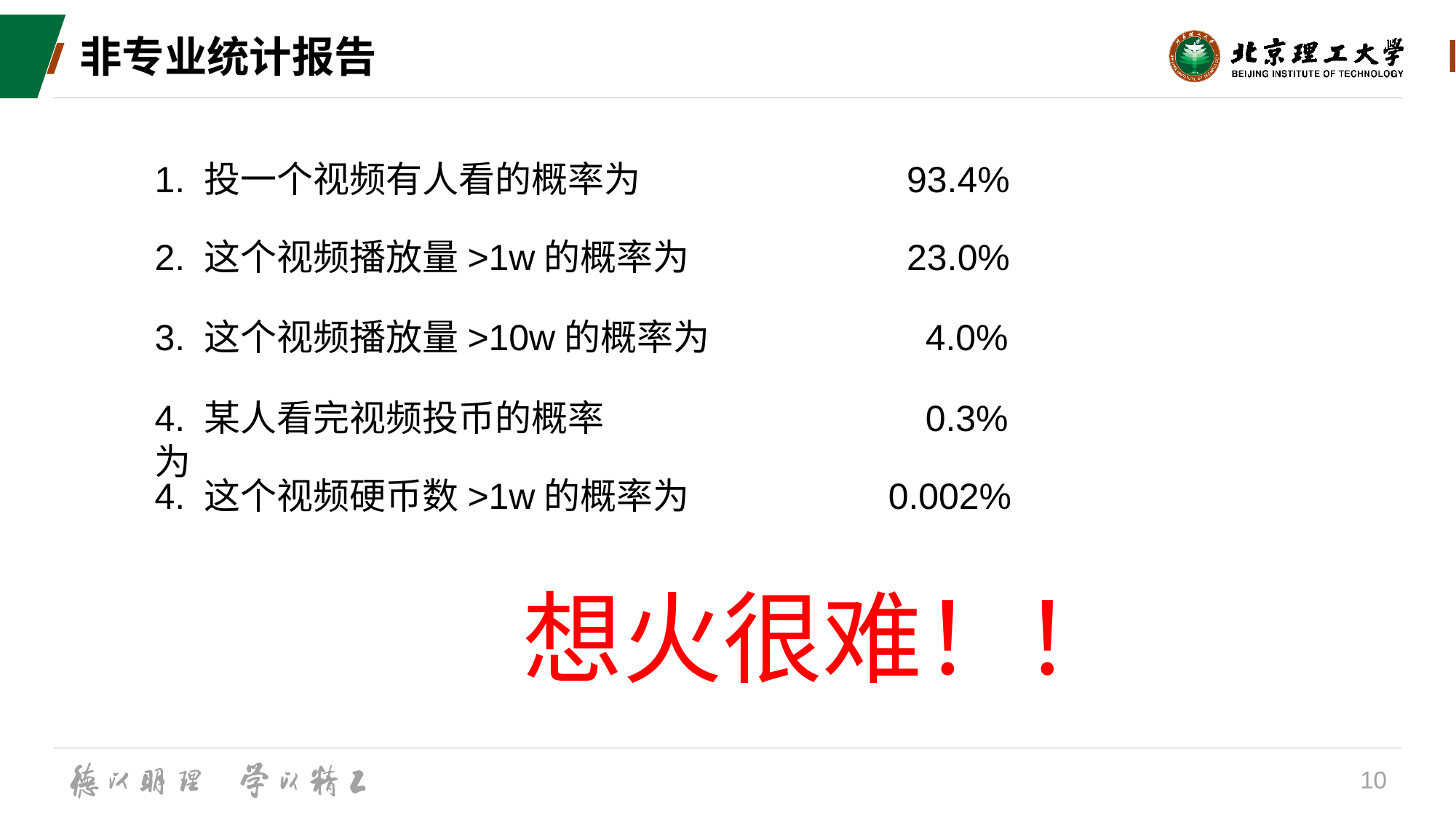

# 非专业统计报告
1. 投一个视频有人看的概率为
93.4%
2. 这个视频播放量>1w的概率为
23.0%
3. 这个视频播放量>10w的概率为
4.0%
4. 某人看完视频投币的概率为
0.3%
4. 这个视频硬币数>1w的概率为
0.002%
想火很难！！